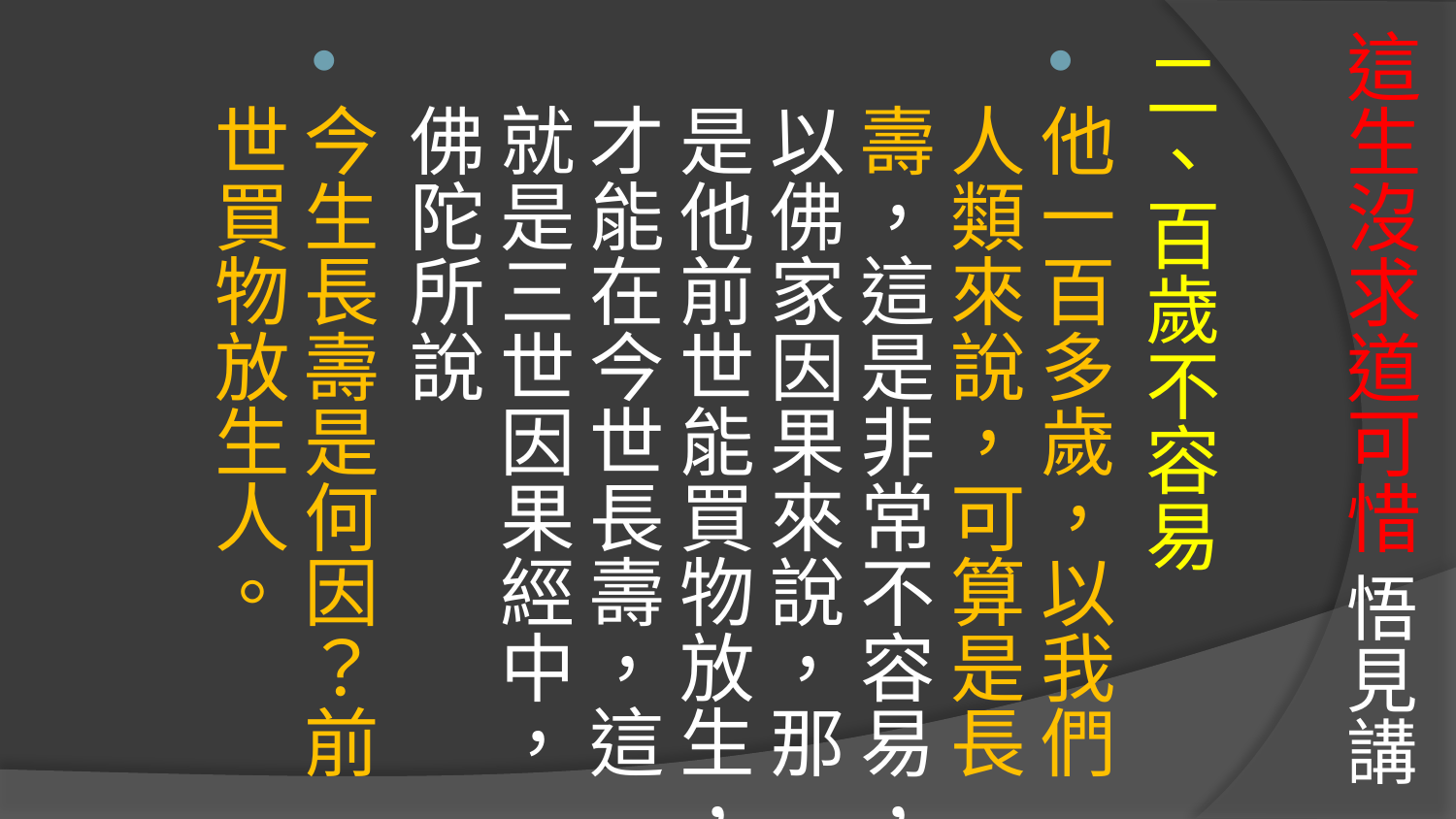

# 這生沒求道可惜 悟見講
二、百歲不容易
他一百多歲，以我們人類來說，可算是長壽，這是非常不容易，以佛家因果來說，那是他前世能買物放生，才能在今世長壽，這就是三世因果經中，佛陀所說
今生長壽是何因？前世買物放生人。